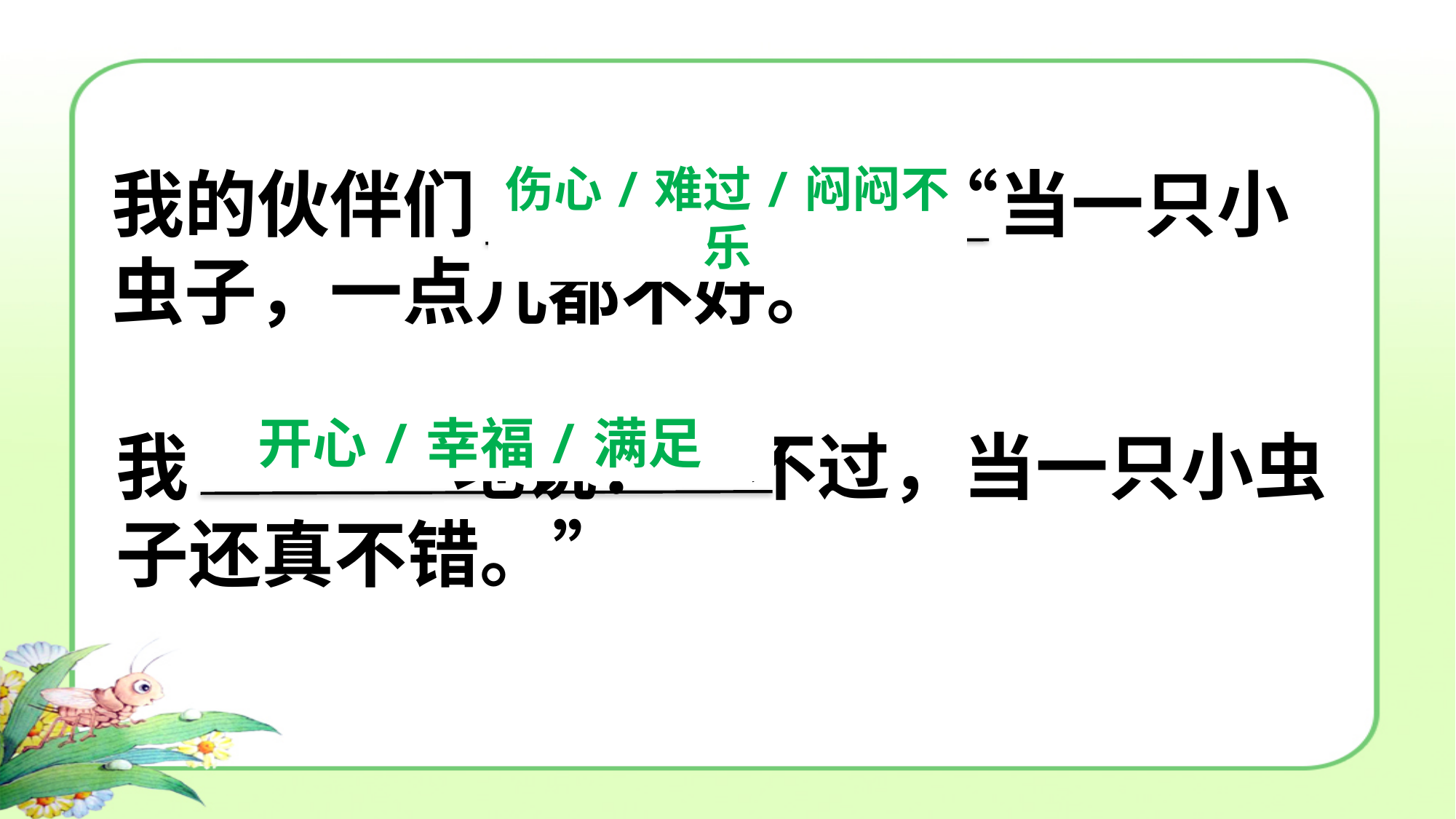

我的伙伴们              地说：“当一只小虫子，一点儿都不好。”
伤心/难过/闷闷不乐
开心/幸福/满足
我                地说：“不过，当一只小虫子还真不错。”